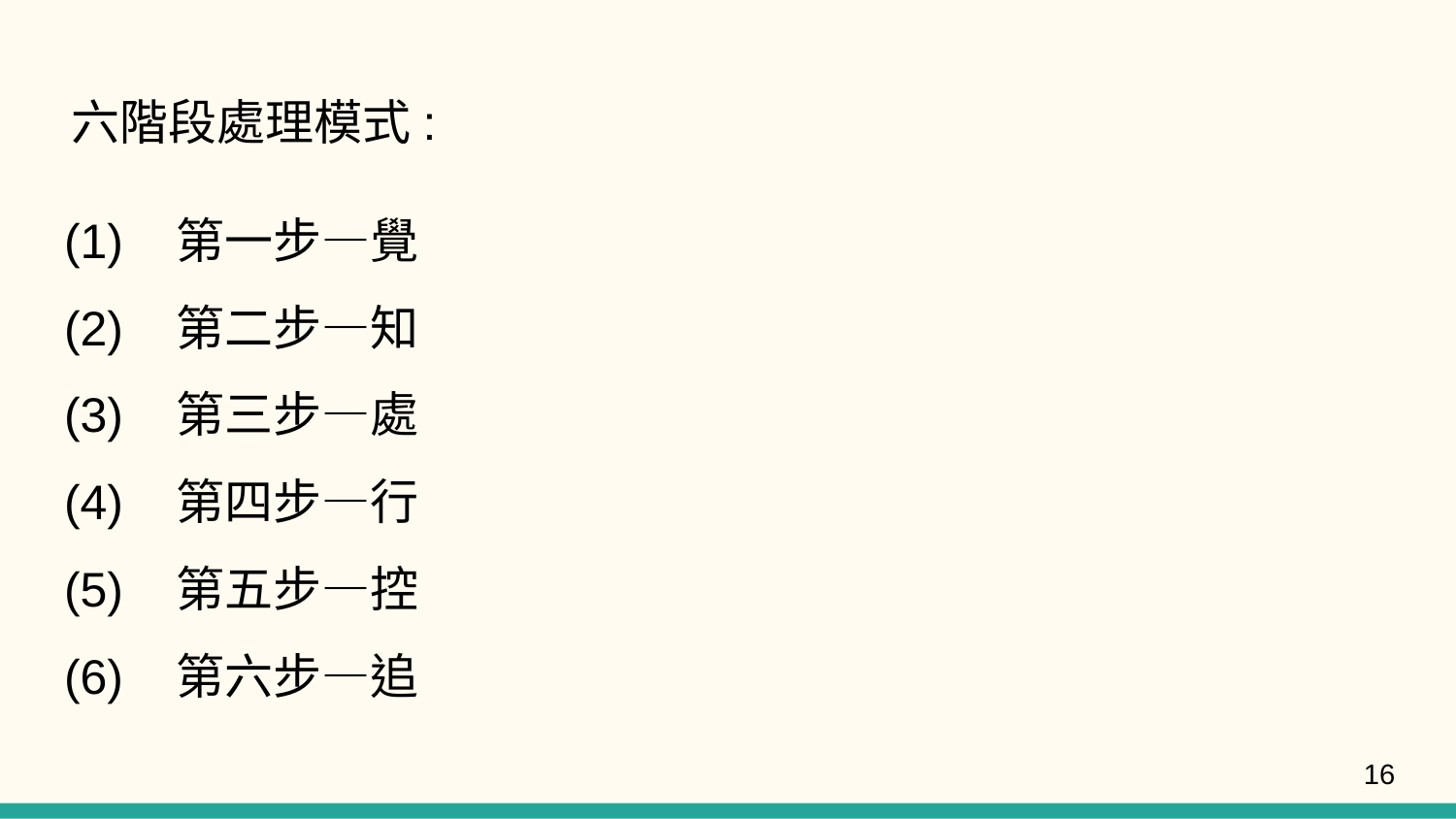

# 六階段處理模式:
(1)   第一步—覺
(2)   第二步—知
(3)   第三步—處
(4)   第四步—行
(5)   第五步—控
(6)   第六步—追

16